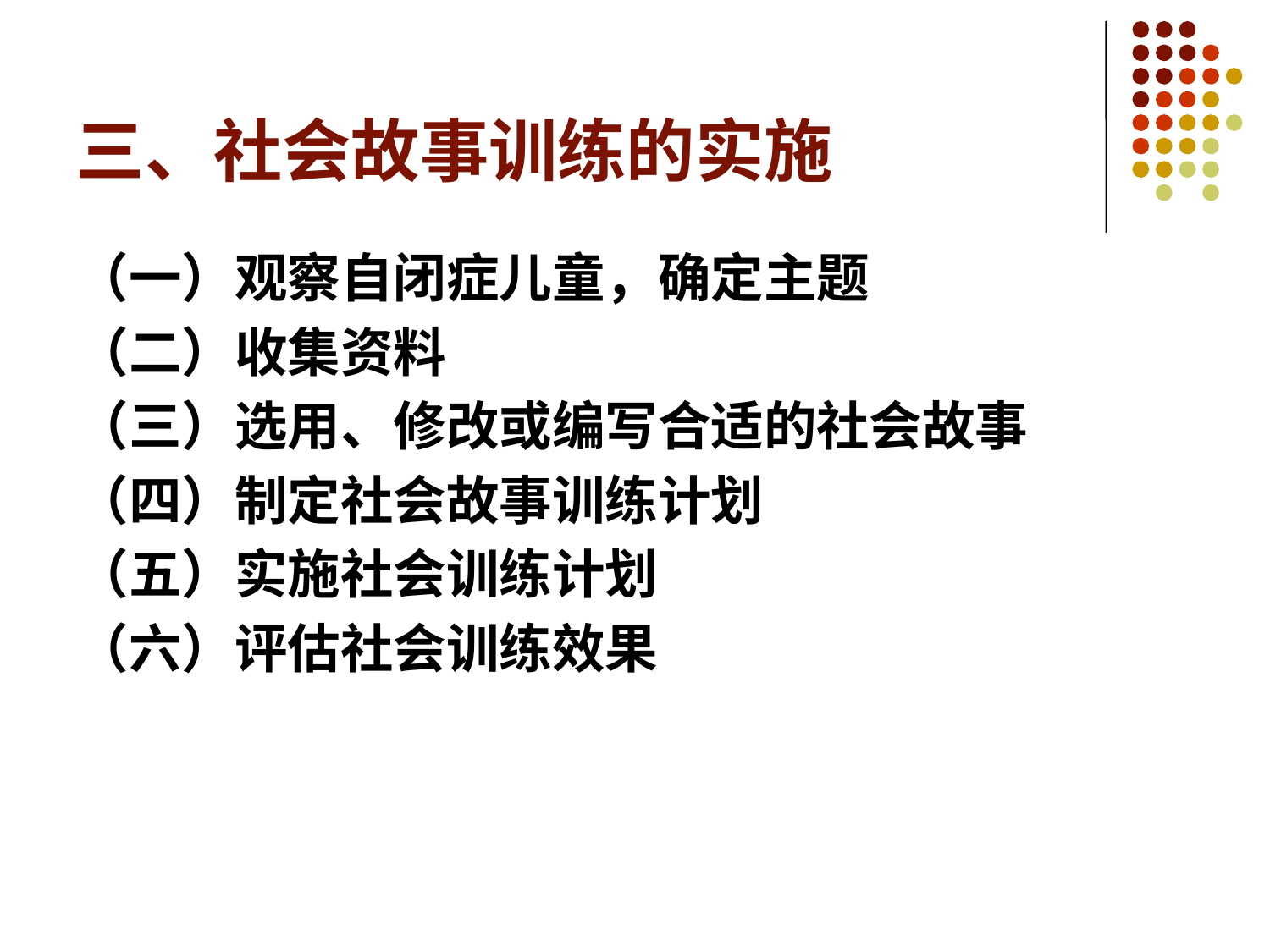

# 三、社会故事训练的实施
（一）观察自闭症儿童，确定主题
（二）收集资料
（三）选用、修改或编写合适的社会故事
（四）制定社会故事训练计划
（五）实施社会训练计划
（六）评估社会训练效果